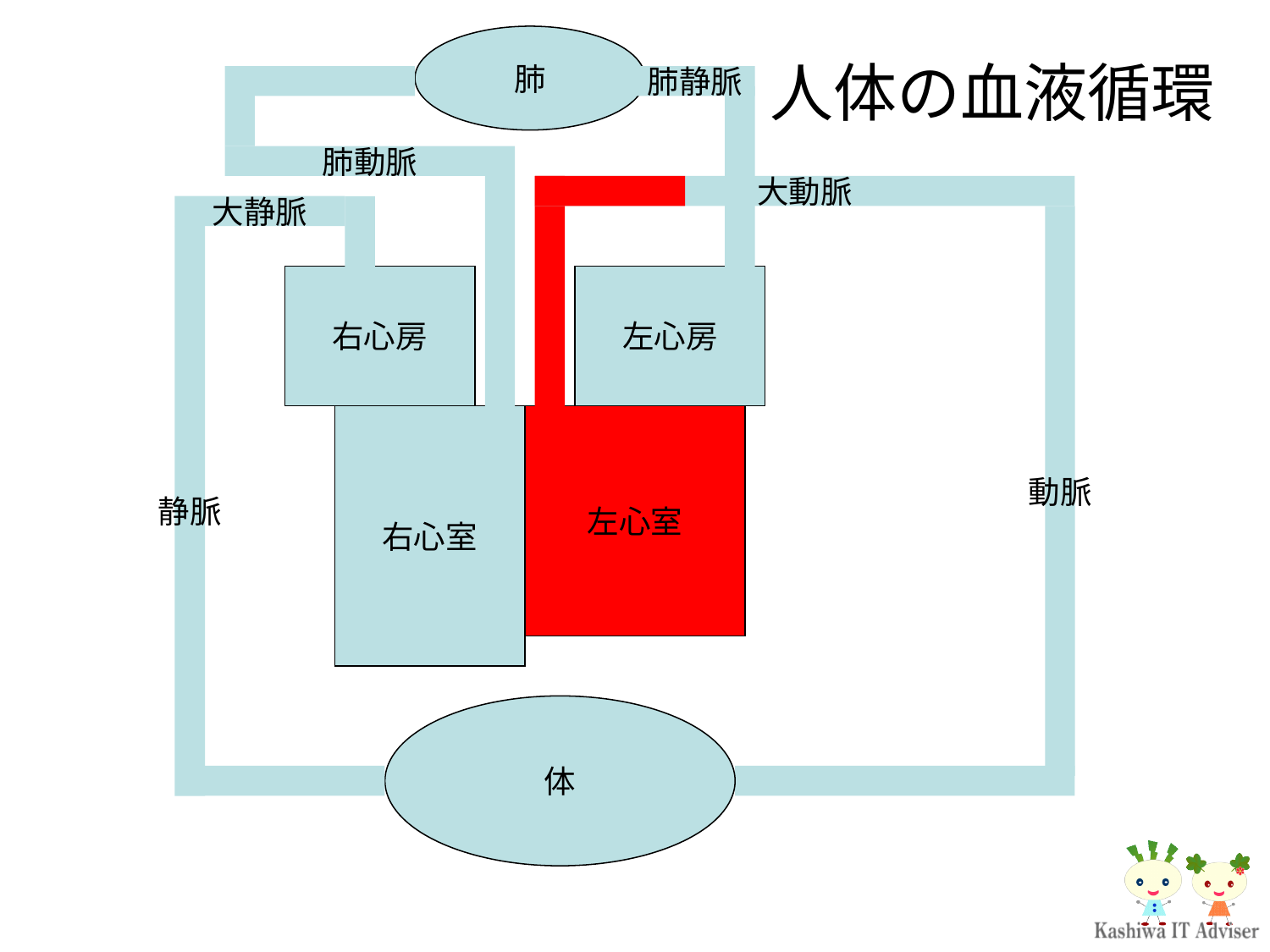

肺
人体の血液循環

肺静脈

肺動脈

大動脈

大静脈

動脈
静脈
右心房
左心房
右心室
左心室
体